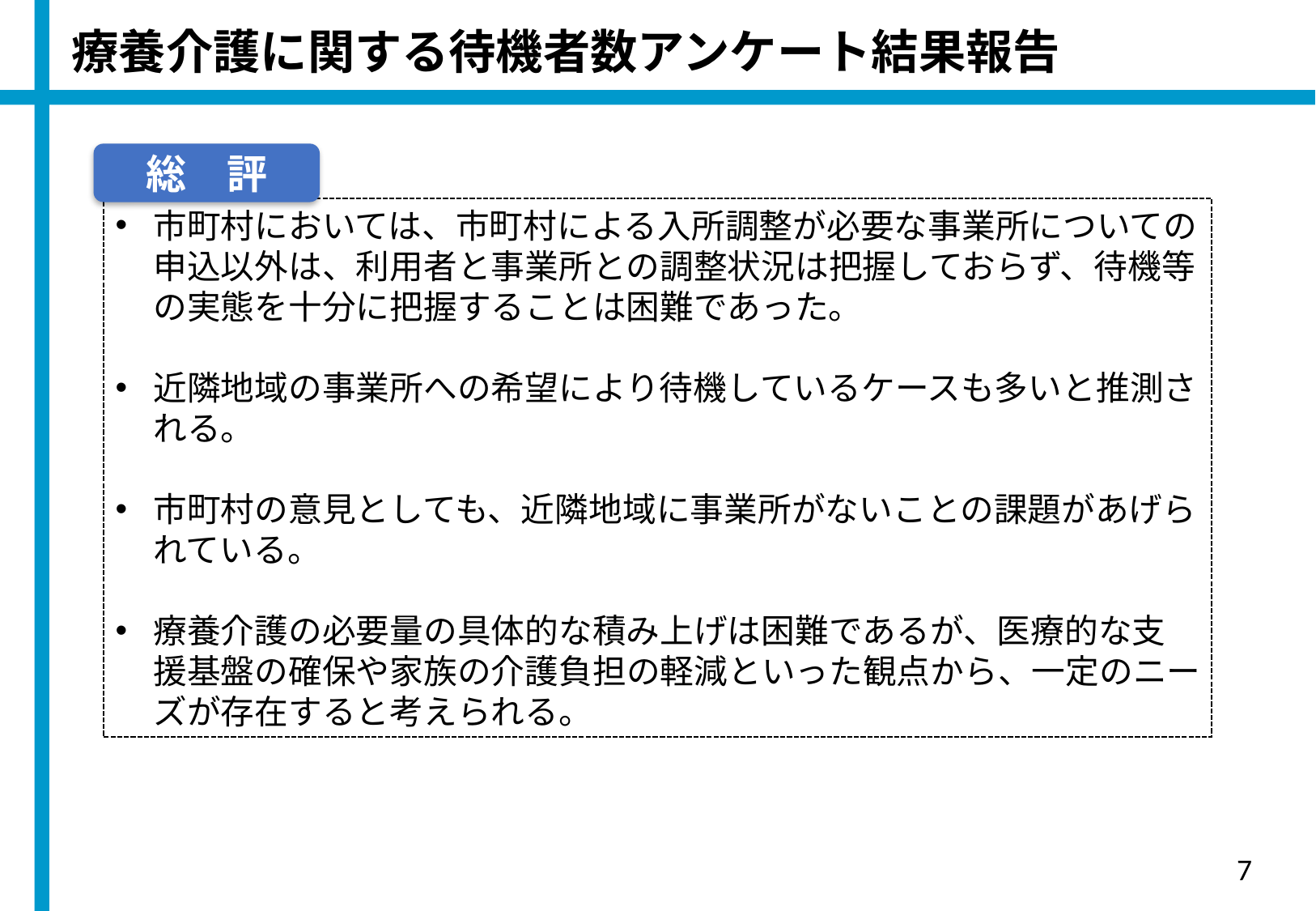

療養介護に関する待機者数アンケート結果報告
総　評
市町村においては、市町村による入所調整が必要な事業所についての申込以外は、利用者と事業所との調整状況は把握しておらず、待機等の実態を十分に把握することは困難であった。

近隣地域の事業所への希望により待機しているケースも多いと推測される。

市町村の意見としても、近隣地域に事業所がないことの課題があげられている。

療養介護の必要量の具体的な積み上げは困難であるが、医療的な支援基盤の確保や家族の介護負担の軽減といった観点から、一定のニーズが存在すると考えられる。
7